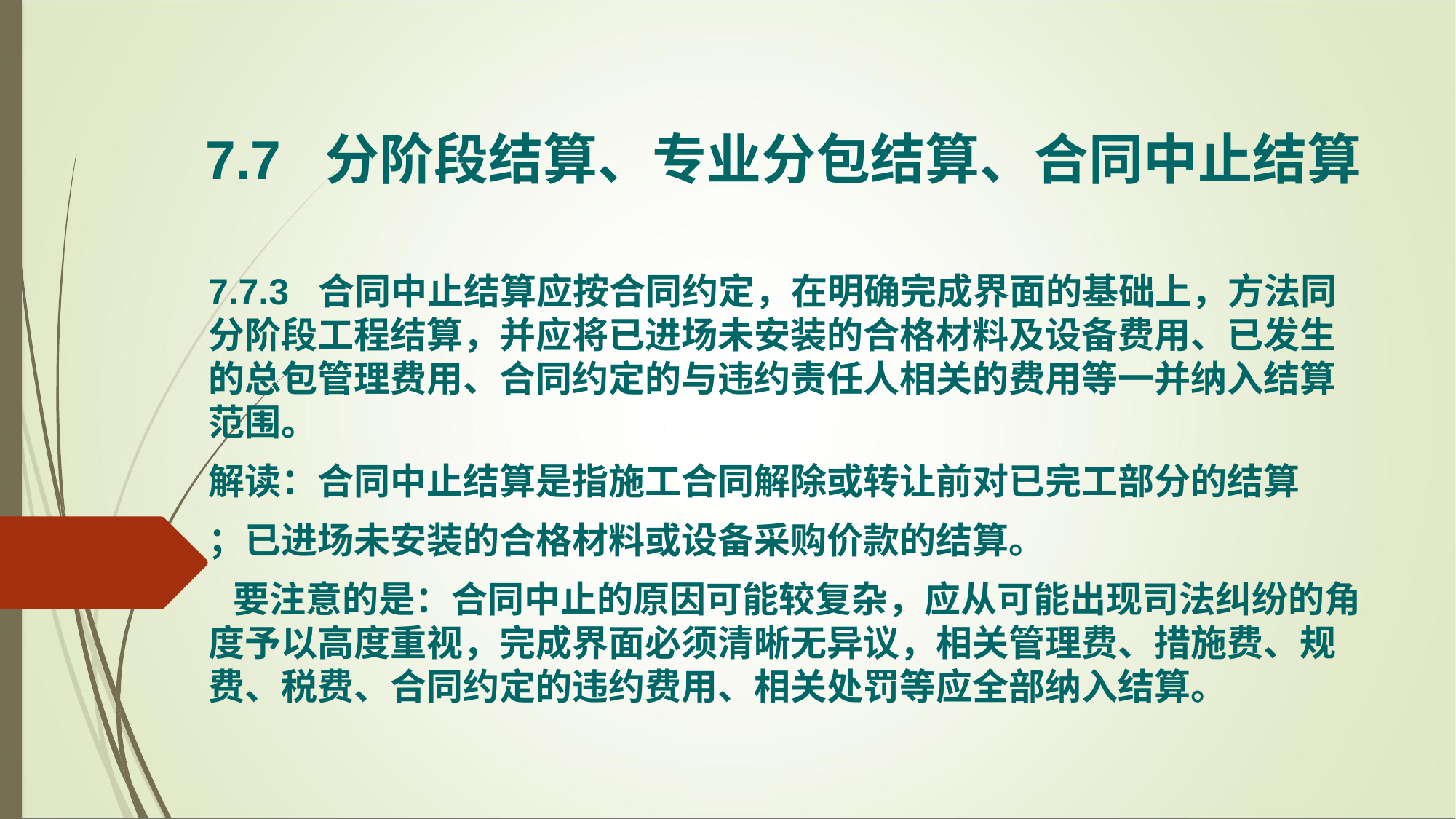

7.7  分阶段结算、专业分包结算、合同中止结算

7.7.3  合同中止结算应按合同约定，在明确完成界面的基础上，方法同分阶段工程结算，并应将已进场未安装的合格材料及设备费用、已发生的总包管理费用、合同约定的与违约责任人相关的费用等一并纳入结算范围。
解读：合同中止结算是指施工合同解除或转让前对已完工部分的结算
；已进场未安装的合格材料或设备采购价款的结算。
  要注意的是：合同中止的原因可能较复杂，应从可能出现司法纠纷的角度予以高度重视，完成界面必须清晰无异议，相关管理费、措施费、规费、税费、合同约定的违约费用、相关处罚等应全部纳入结算。